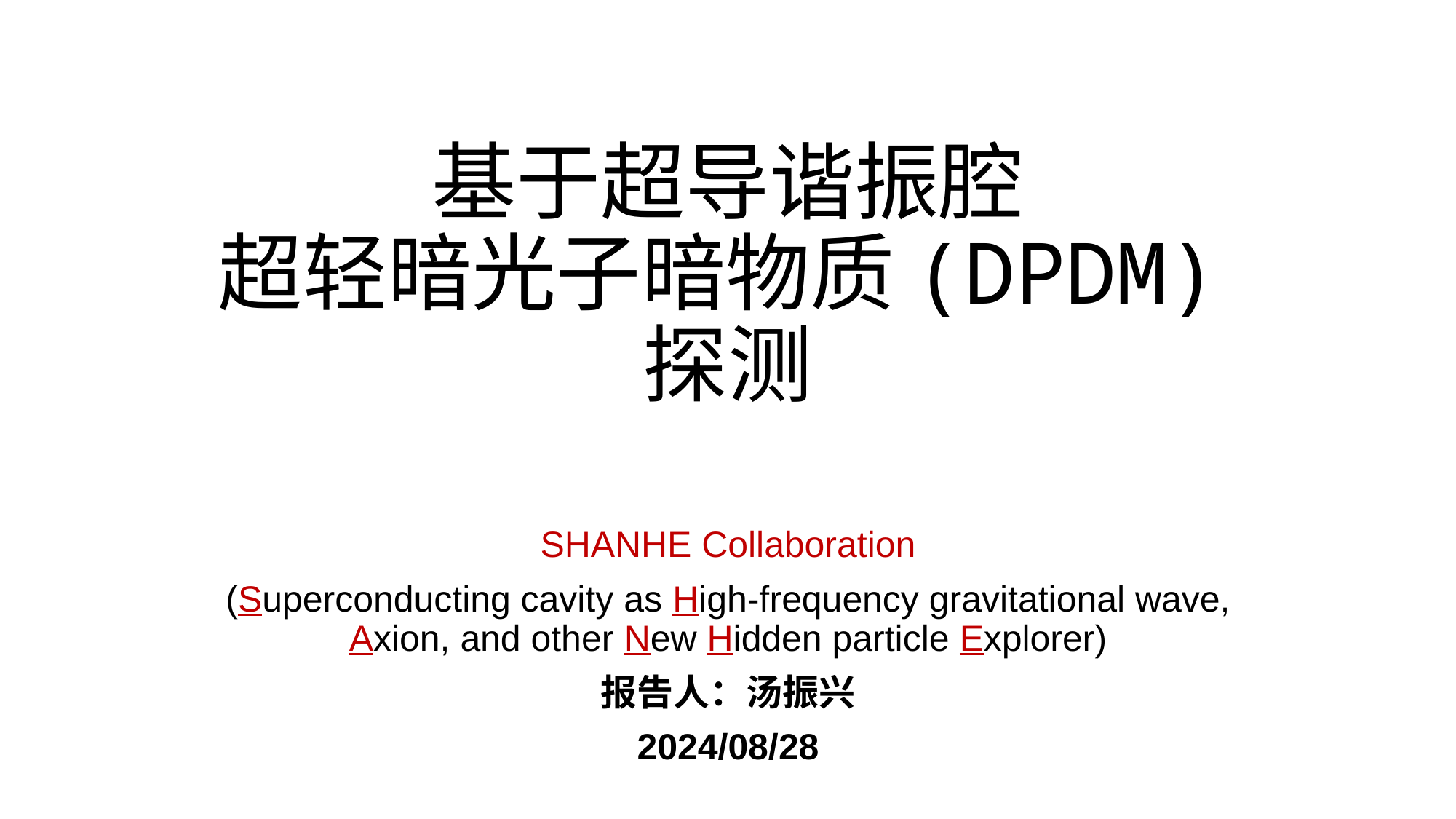

# 基于超导谐振腔 超轻暗光子暗物质(DPDM)探测
SHANHE Collaboration
(Superconducting cavity as High-frequency gravitational wave, Axion, and other New Hidden particle Explorer)
报告人：汤振兴
2024/08/28